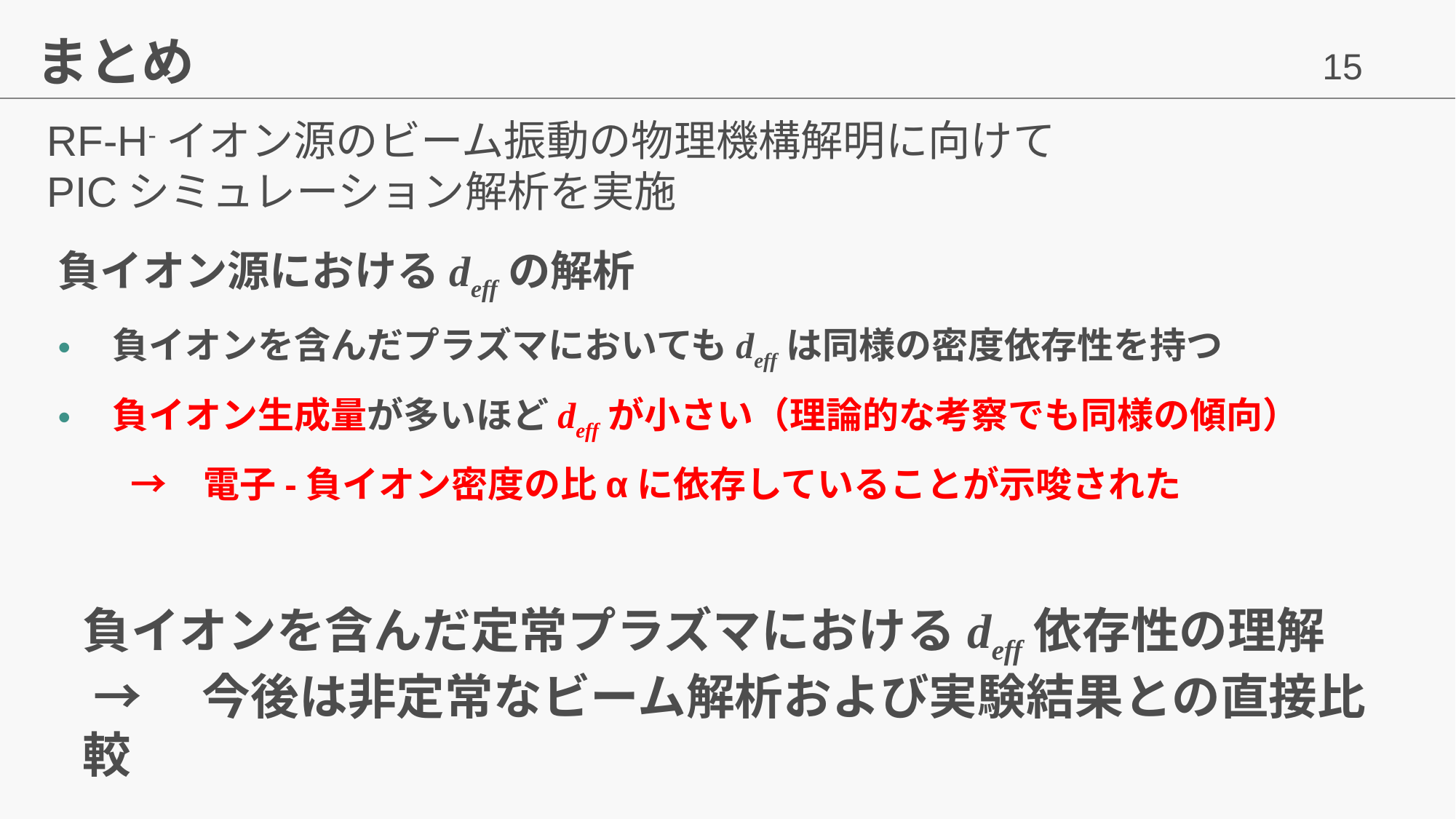

まとめ
RF-H-イオン源のビーム振動の物理機構解明に向けて
PICシミュレーション解析を実施
負イオン源におけるdeffの解析
負イオンを含んだプラズマにおいてもdeffは同様の密度依存性を持つ
負イオン生成量が多いほどdeffが小さい（理論的な考察でも同様の傾向）
　　→　電子-負イオン密度の比αに依存していることが示唆された

負イオンを含んだ定常プラズマにおけるdeff依存性の理解
 →　今後は非定常なビーム解析および実験結果との直接比較